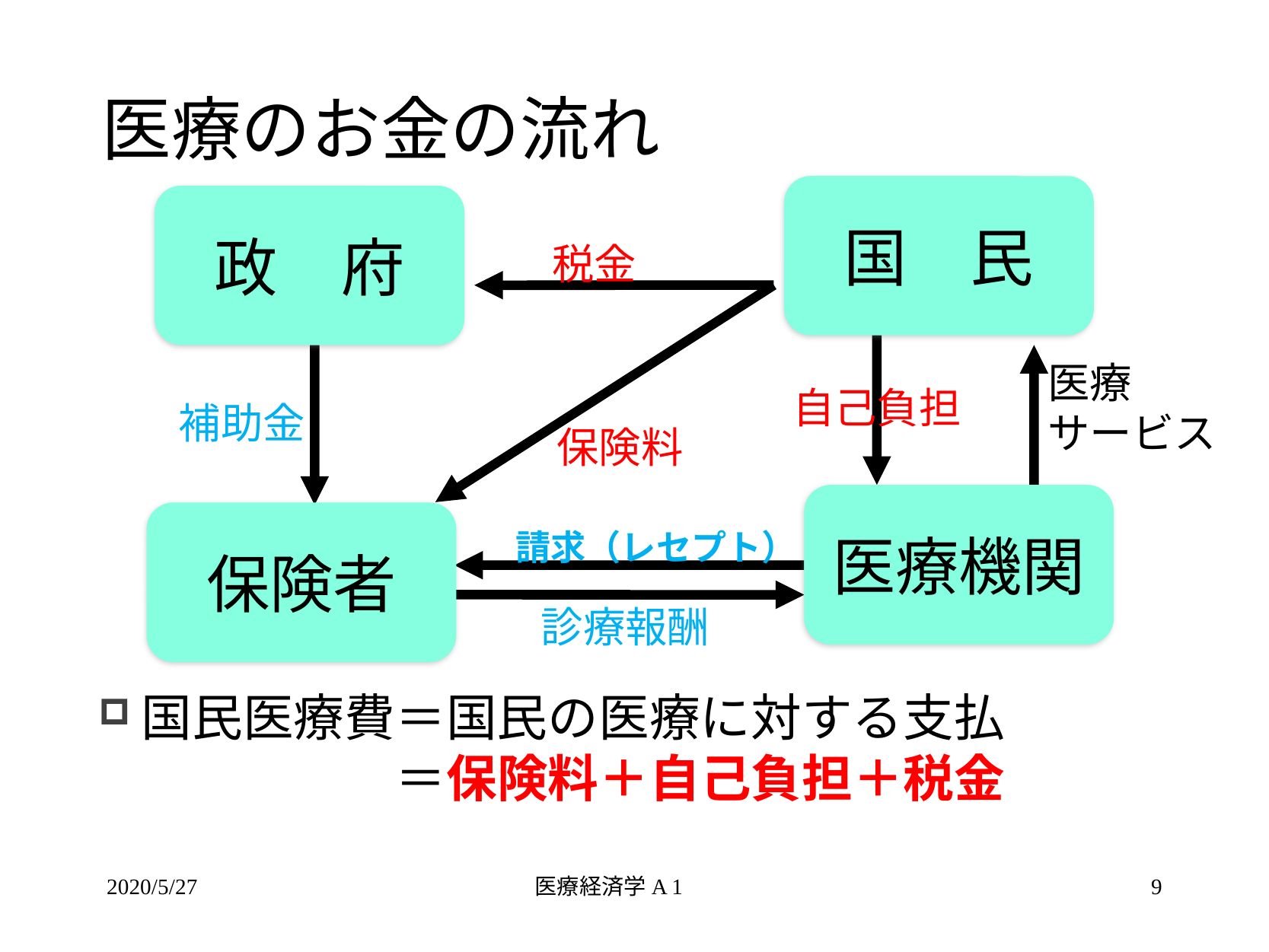

# 医療のお金の流れ
国　民
政　府
税金

国民医療費＝国民の医療に対する支払
　　　　　＝保険料＋自己負担＋税金

医療
サービス
自己負担
補助金
保険料
医療機関
保険者
請求（レセプト）

診療報酬
2020/5/27
医療経済学A 1
9